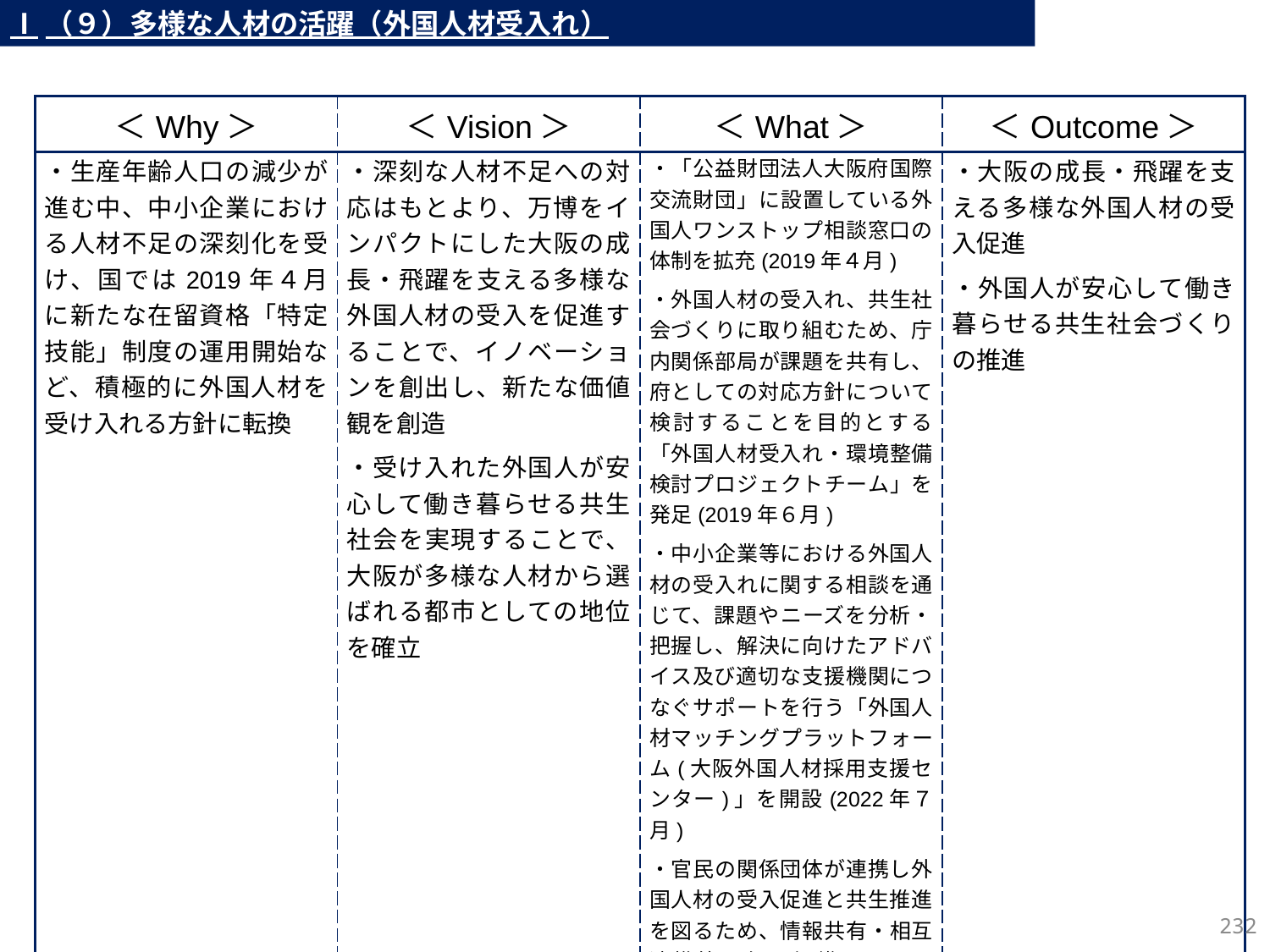

Ⅰ（９）多様な人材の活躍（外国人材受入れ）
| ＜Why＞ | ＜Vision＞ | ＜What＞ | ＜Outcome＞ |
| --- | --- | --- | --- |
| ・生産年齢人口の減少が進む中、中小企業における人材不足の深刻化を受け、国では2019年４月に新たな在留資格「特定技能」制度の運用開始など、積極的に外国人材を受け入れる方針に転換 | ・深刻な人材不足への対応はもとより、万博をインパクトにした大阪の成長・飛躍を支える多様な外国人材の受入を促進することで、イノベーションを創出し、新たな価値観を創造 ・受け入れた外国人が安心して働き暮らせる共生社会を実現することで、大阪が多様な人材から選ばれる都市としての地位を確立 | ・「公益財団法人大阪府国際交流財団」に設置している外国人ワンストップ相談窓口の体制を拡充(2019年４月) ・外国人材の受入れ、共生社会づくりに取り組むため、庁内関係部局が課題を共有し、府としての対応方針について検討することを目的とする「外国人材受入れ・環境整備検討プロジェクトチーム」を発足(2019年６月) ・中小企業等における外国人材の受入れに関する相談を通じて、課題やニーズを分析・把握し、解決に向けたアドバイス及び適切な支援機関につなぐサポートを行う「外国人材マッチングプラットフォーム(大阪外国人材採用支援センター)」を開設(2022年７月) ・官民の関係団体が連携し外国人材の受入促進と共生推進を図るため、情報共有・相互連携等を行う組織として、「OSAKA外国人材受入促進・共生推進協議会」を大阪出入国在留管理局とともに設置(2022年９月) | ・大阪の成長・飛躍を支える多様な外国人材の受入促進 ・外国人が安心して働き暮らせる共生社会づくりの推進 |
232